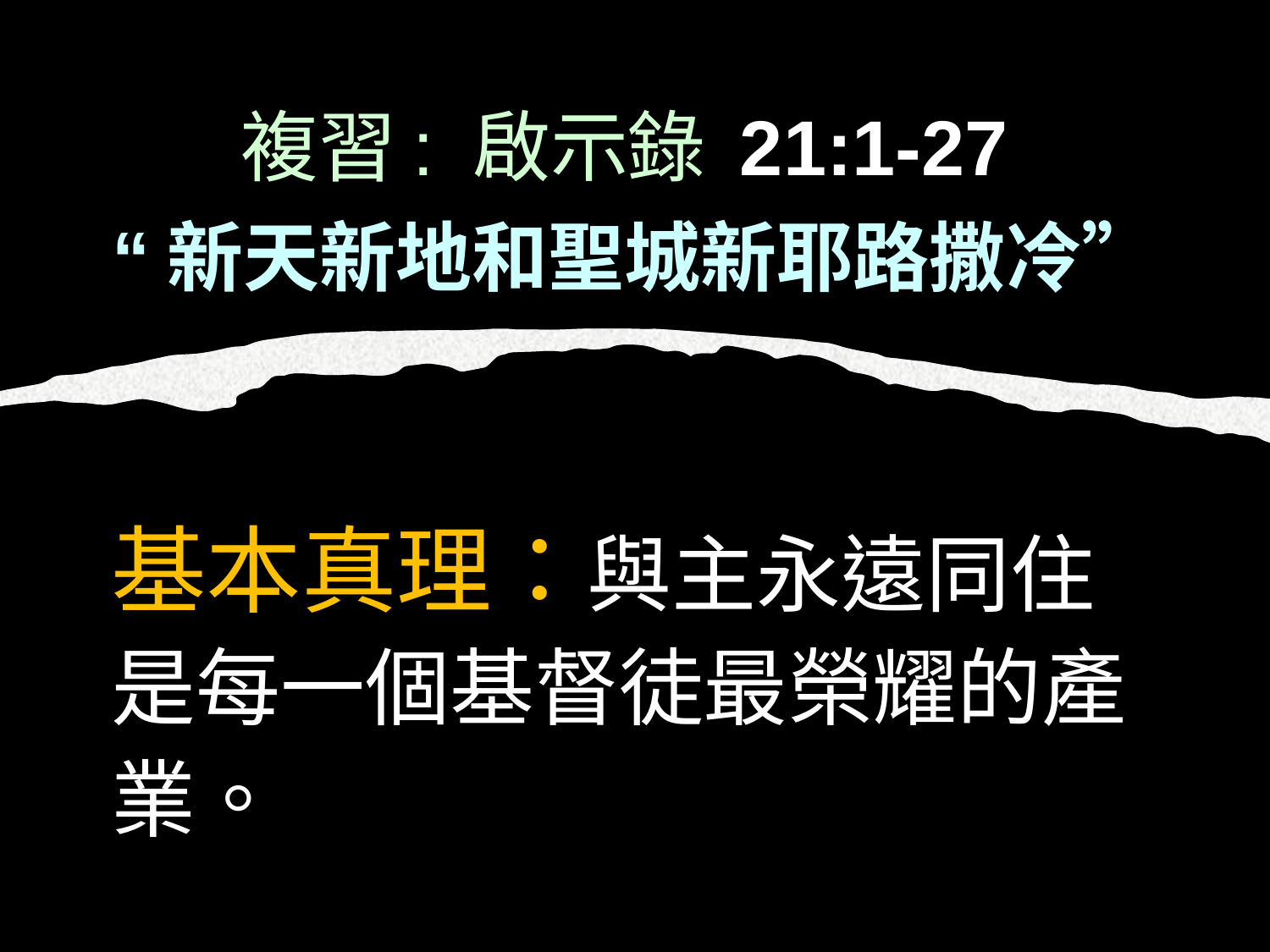

# 複習: 啟示錄 21:1-27 “新天新地和聖城新耶路撒冷”

基本真理：與主永遠同住是每一個基督徒最榮耀的產業。